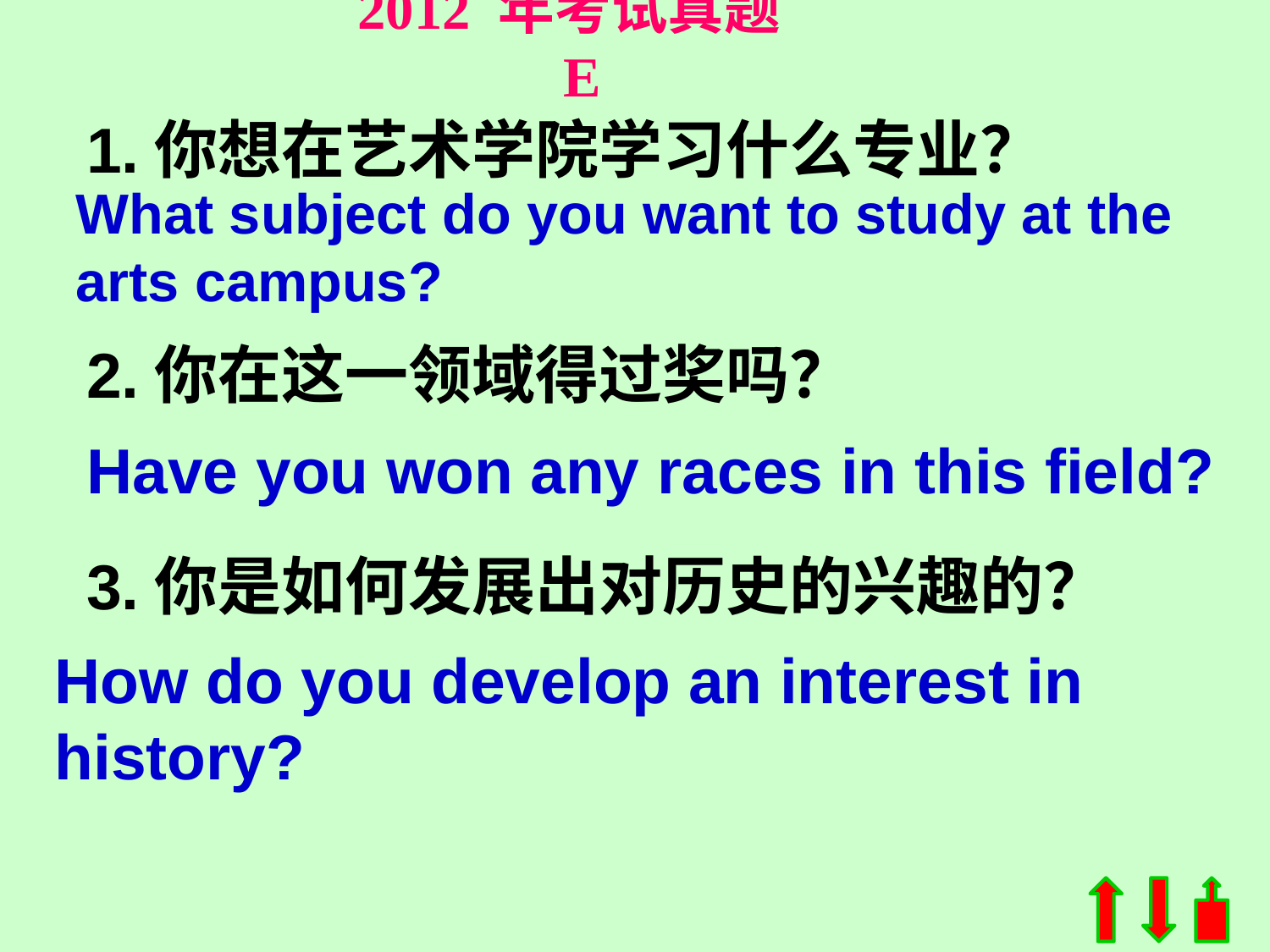

2012 年考试真题   E
1.你想在艺术学院学习什么专业？
What subject do you want to study at the arts campus?
2.你在这一领域得过奖吗？
Have you won any races in this field?
3.你是如何发展出对历史的兴趣的？
How do you develop an interest in history?